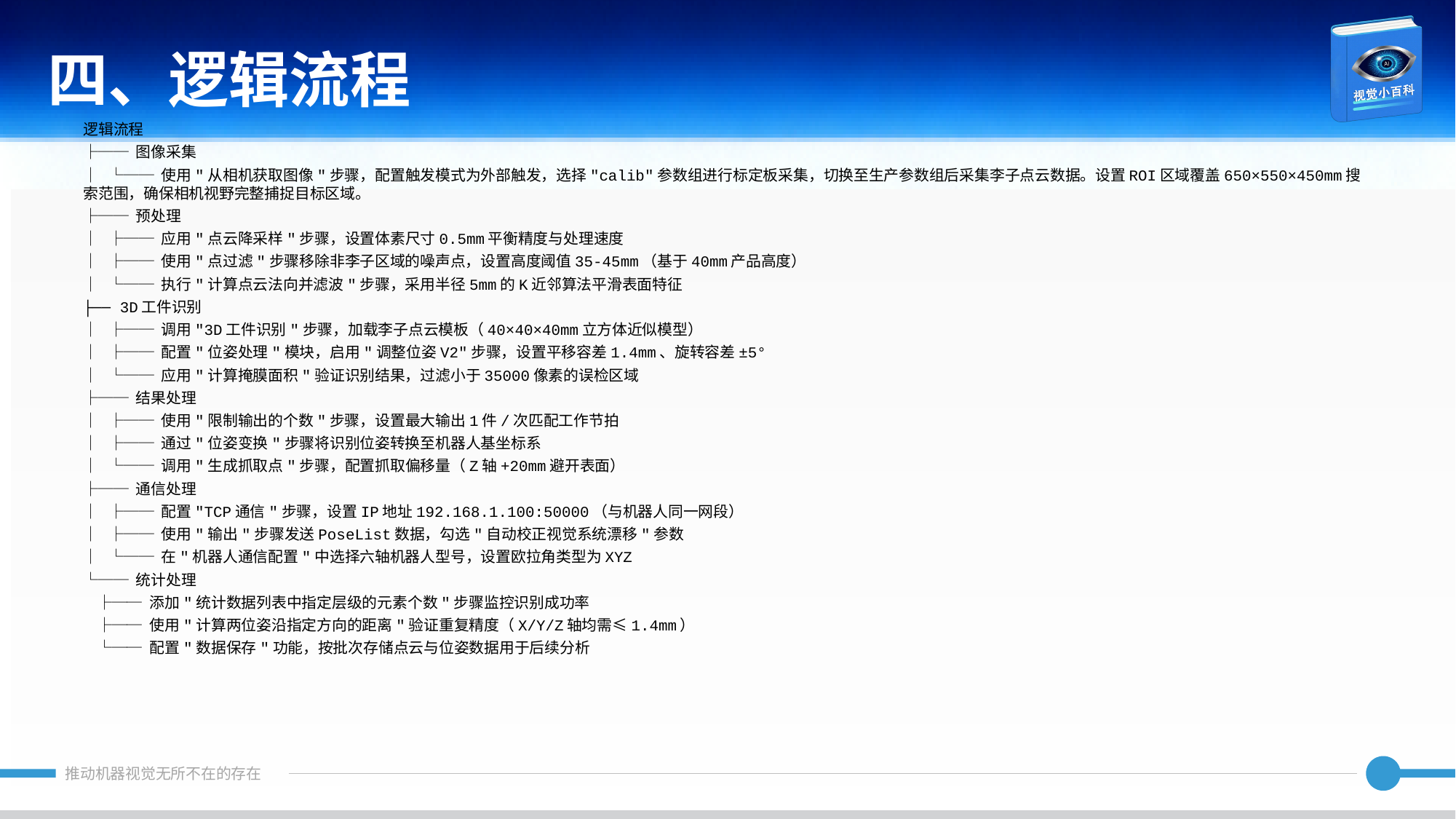

四、逻辑流程

逻辑流程
├── 图像采集
│   └── 使用"从相机获取图像"步骤，配置触发模式为外部触发，选择"calib"参数组进行标定板采集，切换至生产参数组后采集李子点云数据。设置ROI区域覆盖650×550×450mm搜索范围，确保相机视野完整捕捉目标区域。
├── 预处理
│   ├── 应用"点云降采样"步骤，设置体素尺寸0.5mm平衡精度与处理速度
│   ├── 使用"点过滤"步骤移除非李子区域的噪声点，设置高度阈值35-45mm（基于40mm产品高度）
│   └── 执行"计算点云法向并滤波"步骤，采用半径5mm的K近邻算法平滑表面特征
├── 3D工件识别
│   ├── 调用"3D工件识别"步骤，加载李子点云模板（40×40×40mm立方体近似模型）
│   ├── 配置"位姿处理"模块，启用"调整位姿V2"步骤，设置平移容差1.4mm、旋转容差±5°
│   └── 应用"计算掩膜面积"验证识别结果，过滤小于35000像素的误检区域
├── 结果处理
│   ├── 使用"限制输出的个数"步骤，设置最大输出1件/次匹配工作节拍
│   ├── 通过"位姿变换"步骤将识别位姿转换至机器人基坐标系
│   └── 调用"生成抓取点"步骤，配置抓取偏移量（Z轴+20mm避开表面）
├── 通信处理
│   ├── 配置"TCP通信"步骤，设置IP地址192.168.1.100:50000（与机器人同一网段）
│   ├── 使用"输出"步骤发送PoseList数据，勾选"自动校正视觉系统漂移"参数
│   └── 在"机器人通信配置"中选择六轴机器人型号，设置欧拉角类型为XYZ
└── 统计处理
    ├── 添加"统计数据列表中指定层级的元素个数"步骤监控识别成功率
    ├── 使用"计算两位姿沿指定方向的距离"验证重复精度（X/Y/Z轴均需≤1.4mm）
    └── 配置"数据保存"功能，按批次存储点云与位姿数据用于后续分析
9